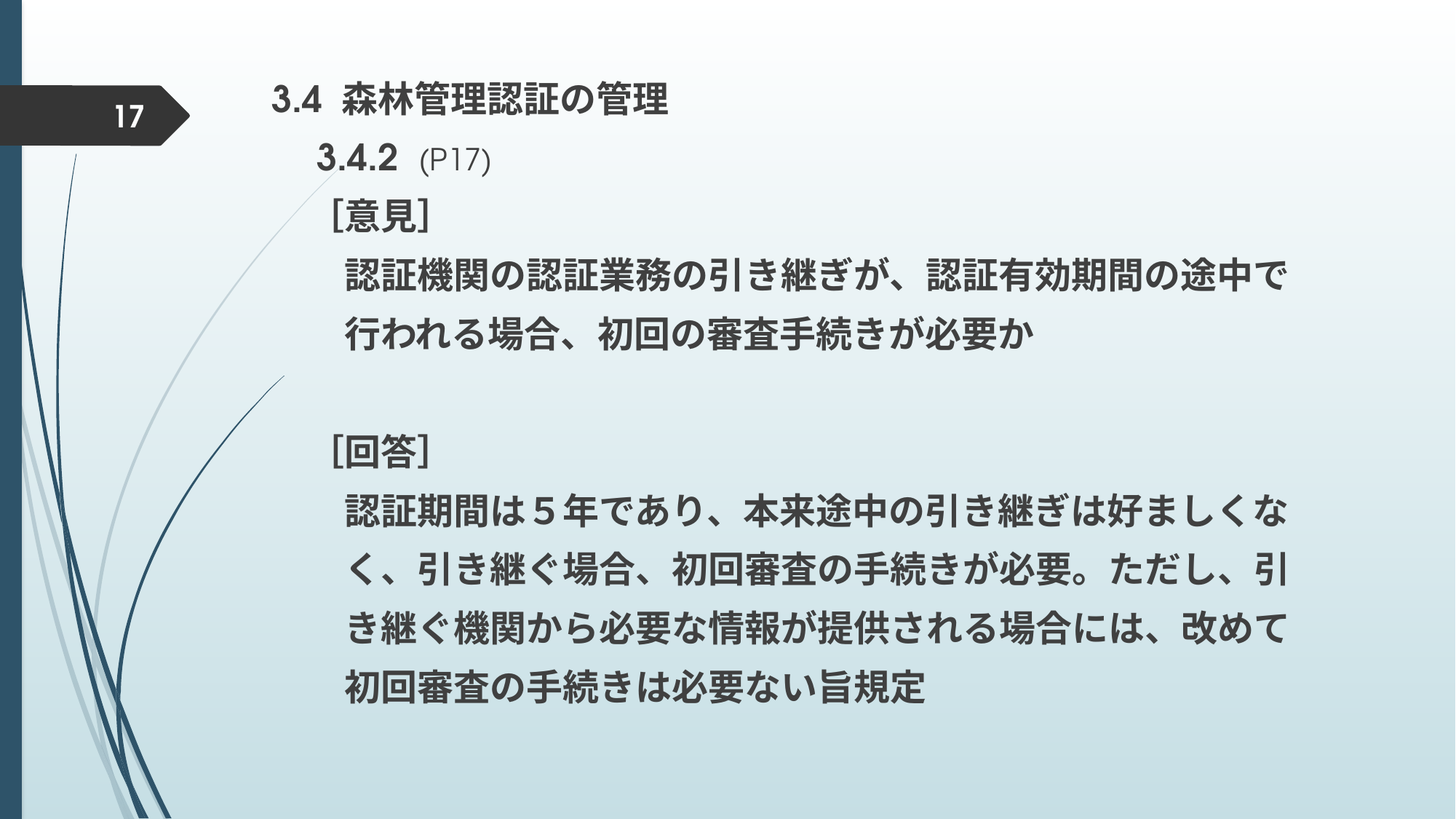

3.4 森林管理認証の管理
　3.4.2  (P17)
　［意見］
　　認証機関の認証業務の引き継ぎが、認証有効期間の途中で
　　行われる場合、初回の審査手続きが必要か

　［回答］
　　認証期間は５年であり、本来途中の引き継ぎは好ましくな
　　く、引き継ぐ場合、初回審査の手続きが必要。ただし、引
　　き継ぐ機関から必要な情報が提供される場合には、改めて
　　初回審査の手続きは必要ない旨規定

17